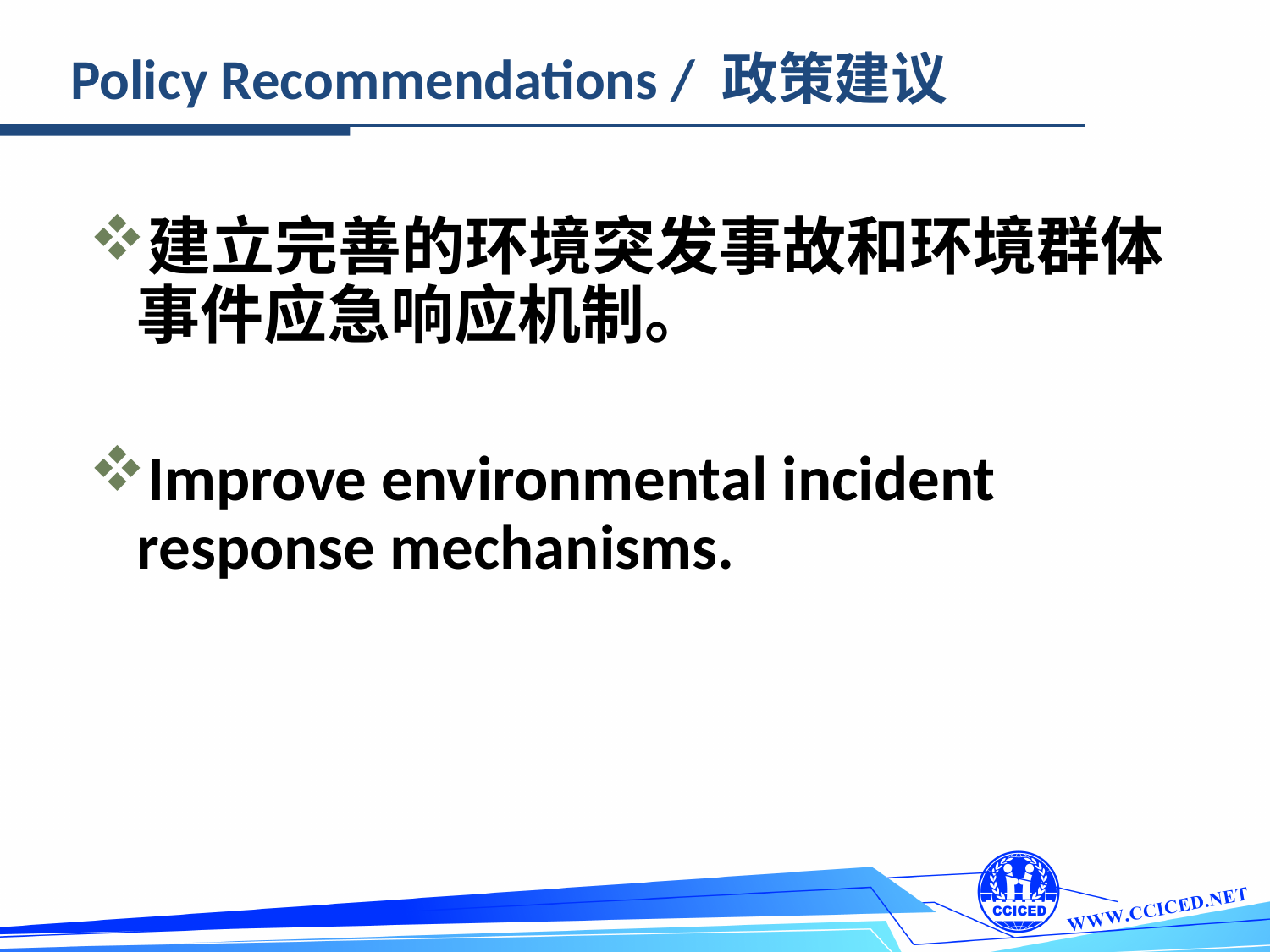

Policy Recommendations / 政策建议
建立完善的环境突发事故和环境群体事件应急响应机制。

Improve environmental incident response mechanisms.